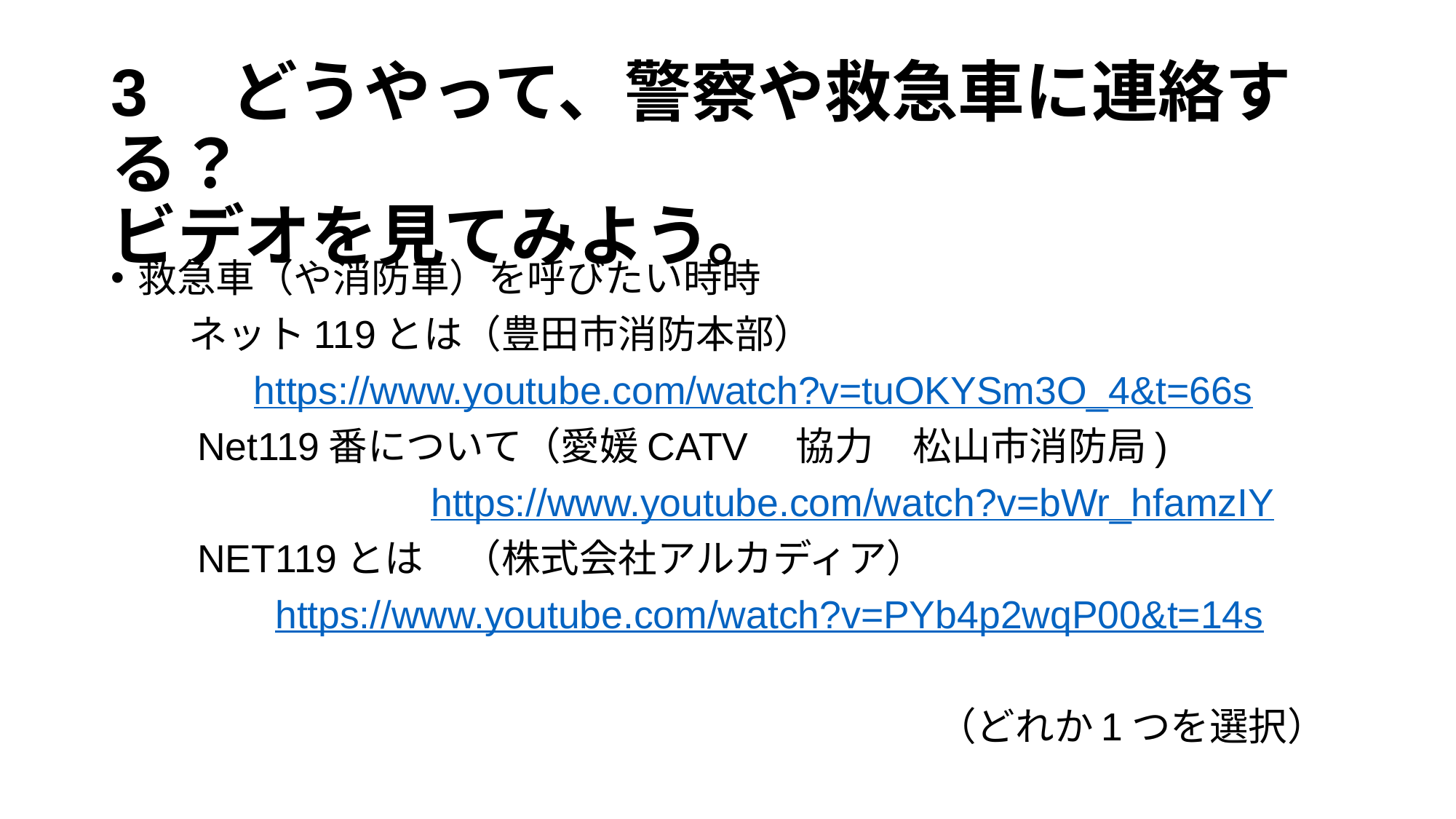

# 3　どうやって、警察や救急車に連絡する？ ビデオを見てみよう。
救急車（や消防車）を呼びたい時時
　　ネット119とは（豊田市消防本部）
　　　  https://www.youtube.com/watch?v=tuOKYSm3O_4&t=66s
　　Net119番について（愛媛CATV　協力　松山市消防局)
　　　　　　　　https://www.youtube.com/watch?v=bWr_hfamzIY
　　NET119とは　（株式会社アルカディア）
　　　　https://www.youtube.com/watch?v=PYb4p2wqP00&t=14s

　　　　　　　　　　　　　　　　　　　　　 （どれか1つを選択）